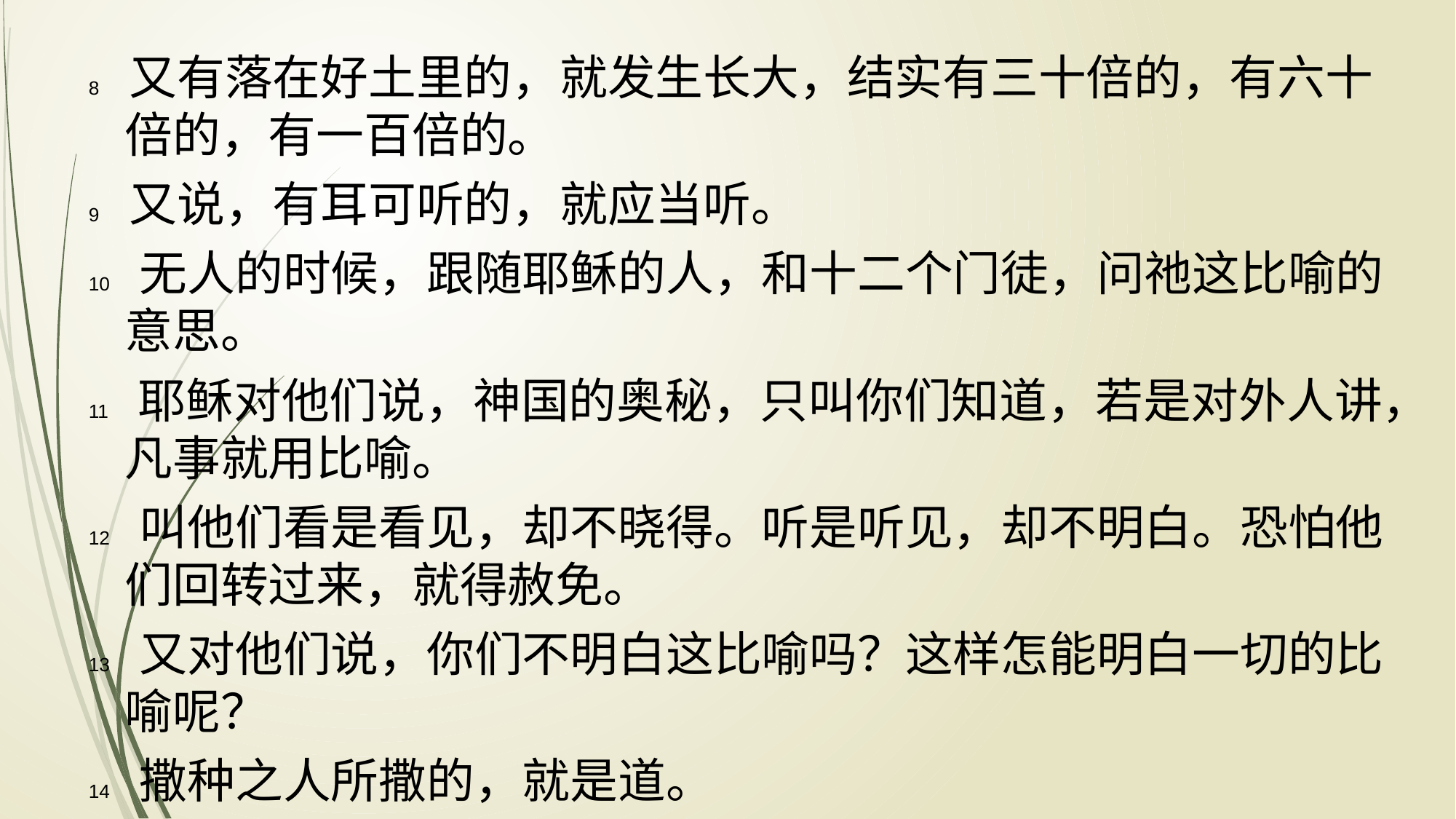

8     又有落在好土里的，就发生长大，结实有三十倍的，有六十倍的，有一百倍的。
9     又说，有耳可听的，就应当听。
10     无人的时候，跟随耶稣的人，和十二个门徒，问祂这比喻的意思。
11     耶稣对他们说，神国的奥秘，只叫你们知道，若是对外人讲，凡事就用比喻。
12     叫他们看是看见，却不晓得。听是听见，却不明白。恐怕他们回转过来，就得赦免。
13     又对他们说，你们不明白这比喻吗？这样怎能明白一切的比喻呢？
14     撒种之人所撒的，就是道。